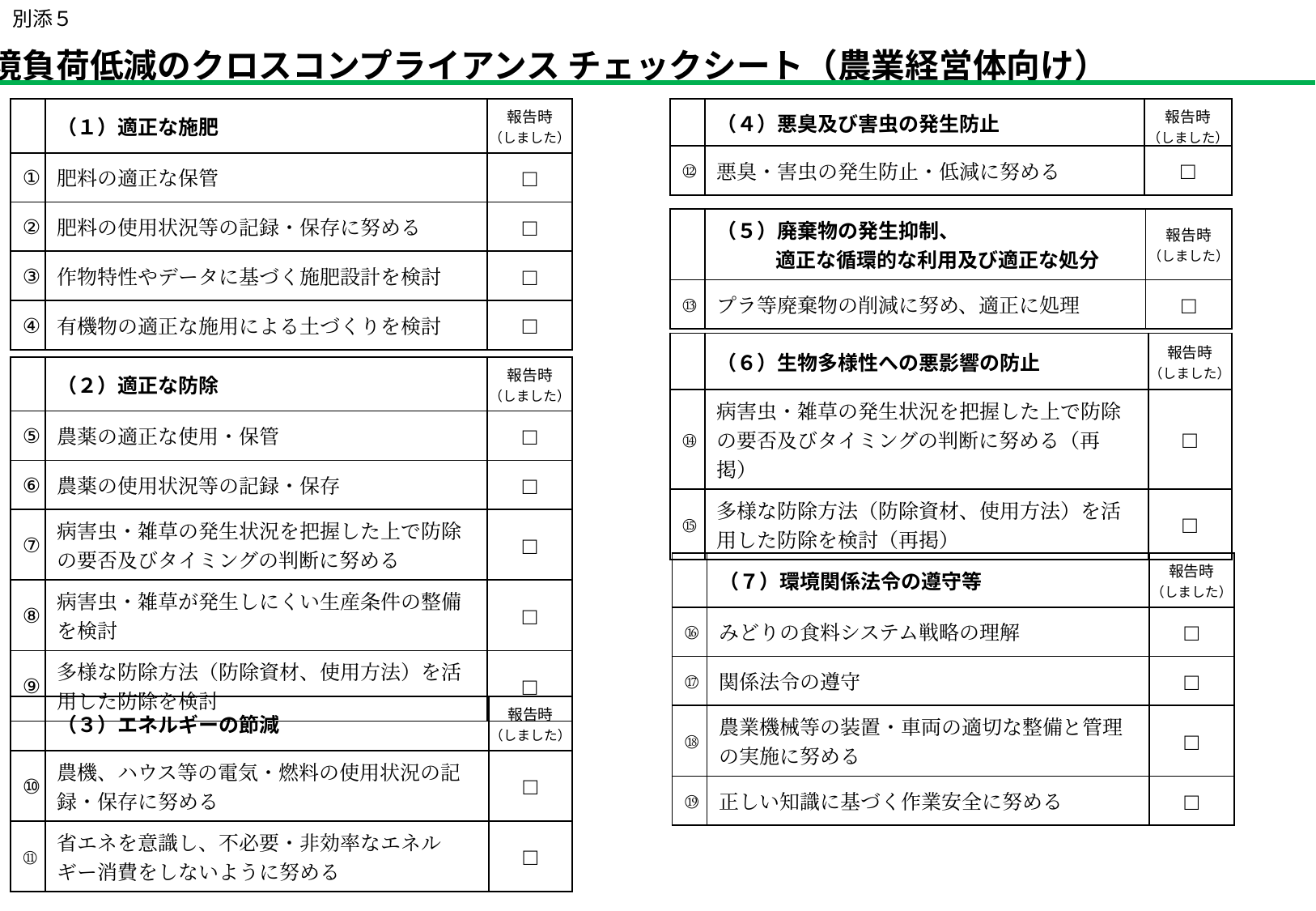

別添５
環境負荷低減のクロスコンプライアンス チェックシート（農業経営体向け）
|  | （１）適正な施肥 | 報告時 （しました） |
| --- | --- | --- |
| ① | 肥料の適正な保管 | □ |
| ② | 肥料の使用状況等の記録・保存に努める | □ |
| ③ | 作物特性やデータに基づく施肥設計を検討 | □ |
| ④ | 有機物の適正な施用による土づくりを検討 | □ |
|  | （４）悪臭及び害虫の発生防止 | 報告時 （しました） |
| --- | --- | --- |
| ⑫ | 悪臭・害虫の発生防止・低減に努める | □ |
|  | （５）廃棄物の発生抑制、 適正な循環的な利用及び適正な処分 | 報告時 （しました） |
| --- | --- | --- |
| ⑬ | プラ等廃棄物の削減に努め、適正に処理 | □ |
|  | （６）生物多様性への悪影響の防止 | 報告時 （しました） |
| --- | --- | --- |
| ⑭ | 病害虫・雑草の発生状況を把握した上で防除の要否及びタイミングの判断に努める（再掲） | □ |
| ⑮ | 多様な防除方法（防除資材、使用方法）を活用した防除を検討（再掲） | □ |
|  | （２）適正な防除 | 報告時 （しました） |
| --- | --- | --- |
| ⑤ | 農薬の適正な使用・保管 | □ |
| ⑥ | 農薬の使用状況等の記録・保存 | □ |
| ⑦ | 病害虫・雑草の発生状況を把握した上で防除の要否及びタイミングの判断に努める | □ |
| ⑧ | 病害虫・雑草が発生しにくい生産条件の整備を検討 | □ |
| ⑨ | 多様な防除方法（防除資材、使用方法）を活用した防除を検討 | □ |
|  | （７）環境関係法令の遵守等 | 報告時 （しました） |
| --- | --- | --- |
| ⑯ | みどりの食料システム戦略の理解 | □ |
| ⑰ | 関係法令の遵守 | □ |
| ⑱ | 農業機械等の装置・車両の適切な整備と管理の実施に努める | □ |
| ⑲ | 正しい知識に基づく作業安全に努める | □ |
|  | （３）エネルギーの節減 | 報告時 （しました） |
| --- | --- | --- |
| ⑩ | 農機、ハウス等の電気・燃料の使用状況の記録・保存に努める | □ |
| ⑪ | 省エネを意識し、不必要・非効率なエネルギー消費をしないように努める | □ |